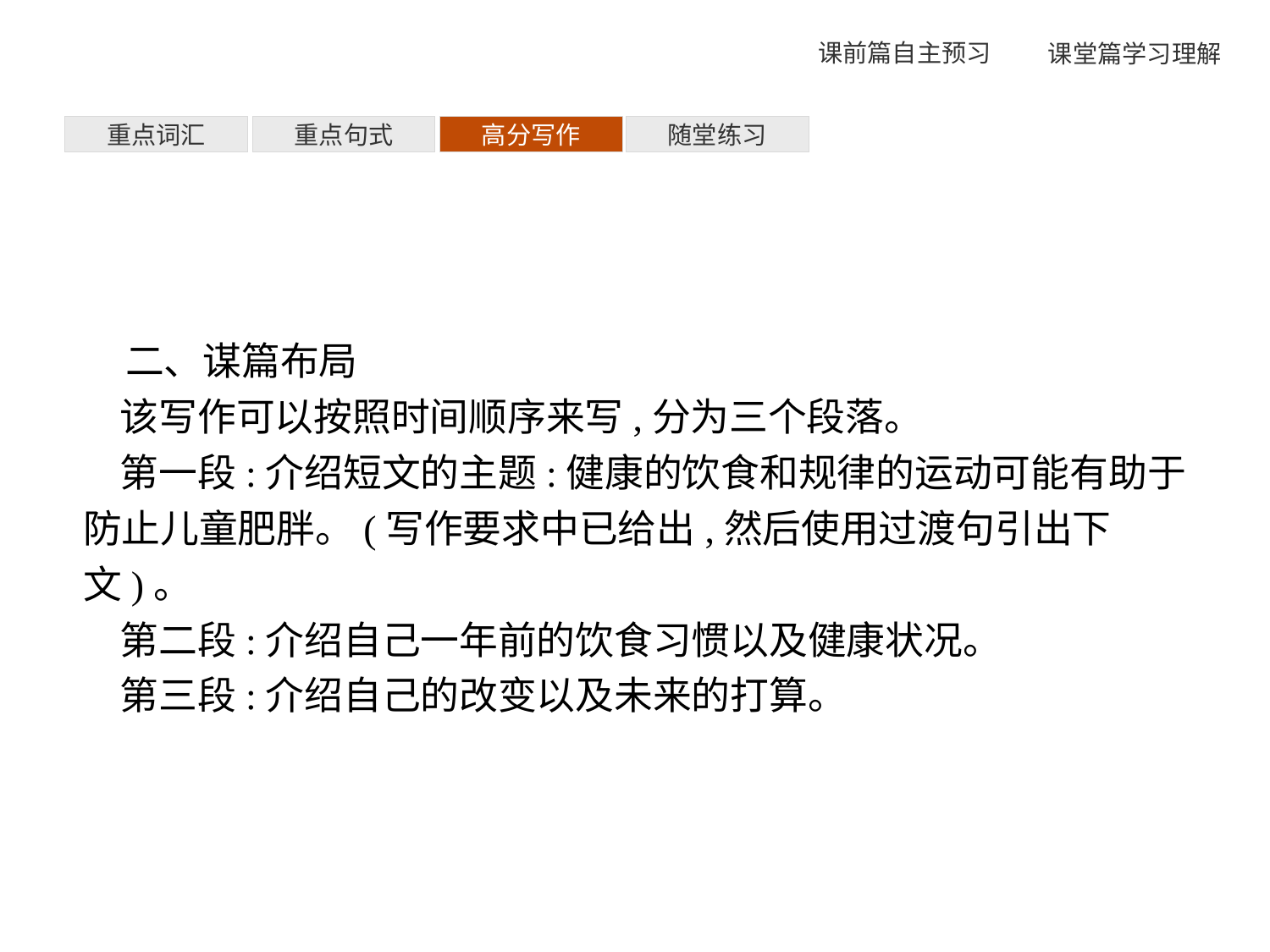

重点词汇
重点句式
高分写作
随堂练习
二、谋篇布局
该写作可以按照时间顺序来写,分为三个段落。
第一段:介绍短文的主题:健康的饮食和规律的运动可能有助于防止儿童肥胖。(写作要求中已给出,然后使用过渡句引出下文)。
第二段:介绍自己一年前的饮食习惯以及健康状况。
第三段:介绍自己的改变以及未来的打算。